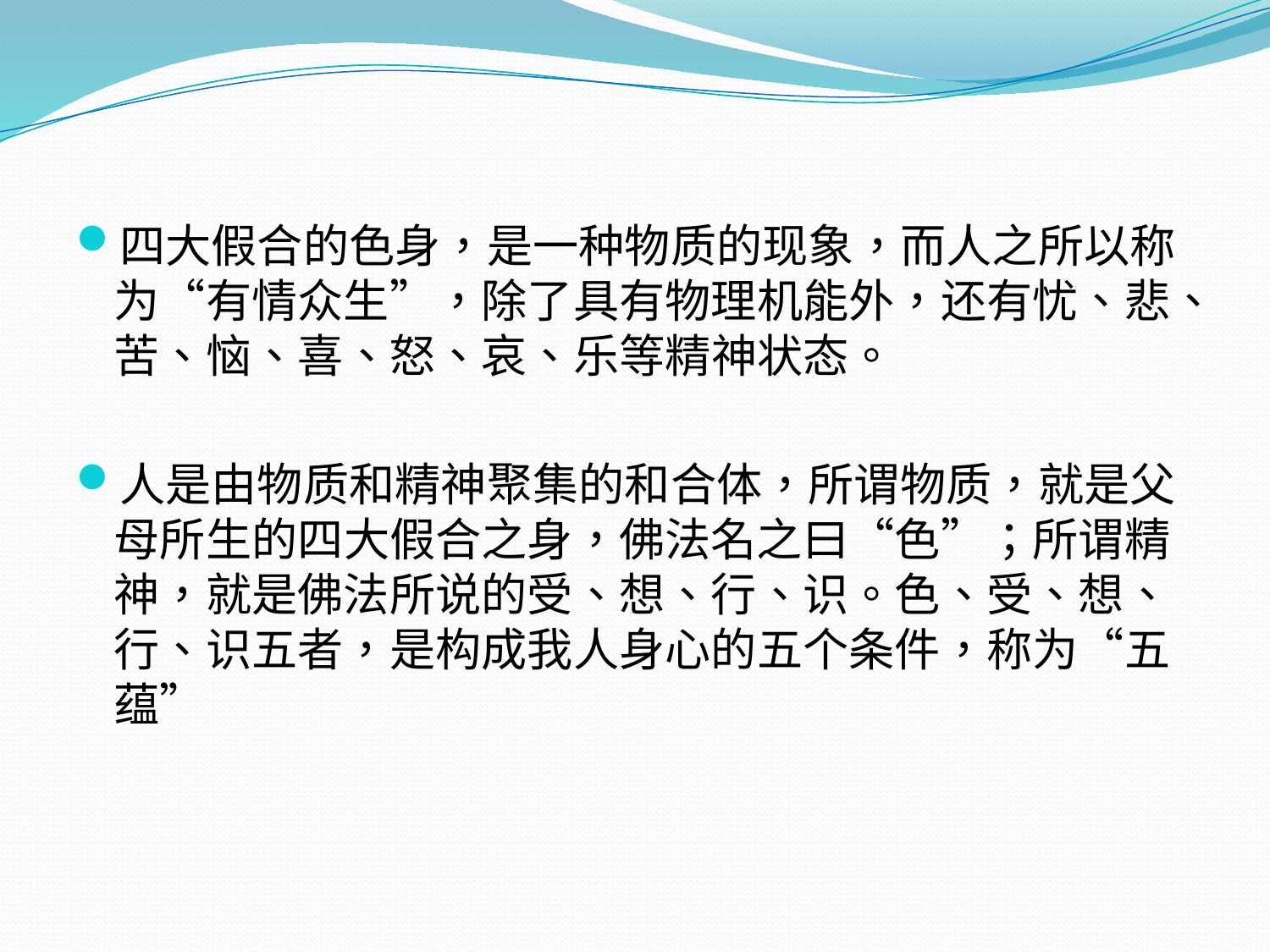

四大假合的色身，是一种物质的现象，而人之所以称为“有情众生”，除了具有物理机能外，还有忧、悲、苦、恼、喜、怒、哀、乐等精神状态。

人是由物质和精神聚集的和合体，所谓物质，就是父母所生的四大假合之身，佛法名之曰“色”；所谓精神，就是佛法所说的受、想、行、识。色、受、想、行、识五者，是构成我人身心的五个条件，称为“五蕴”